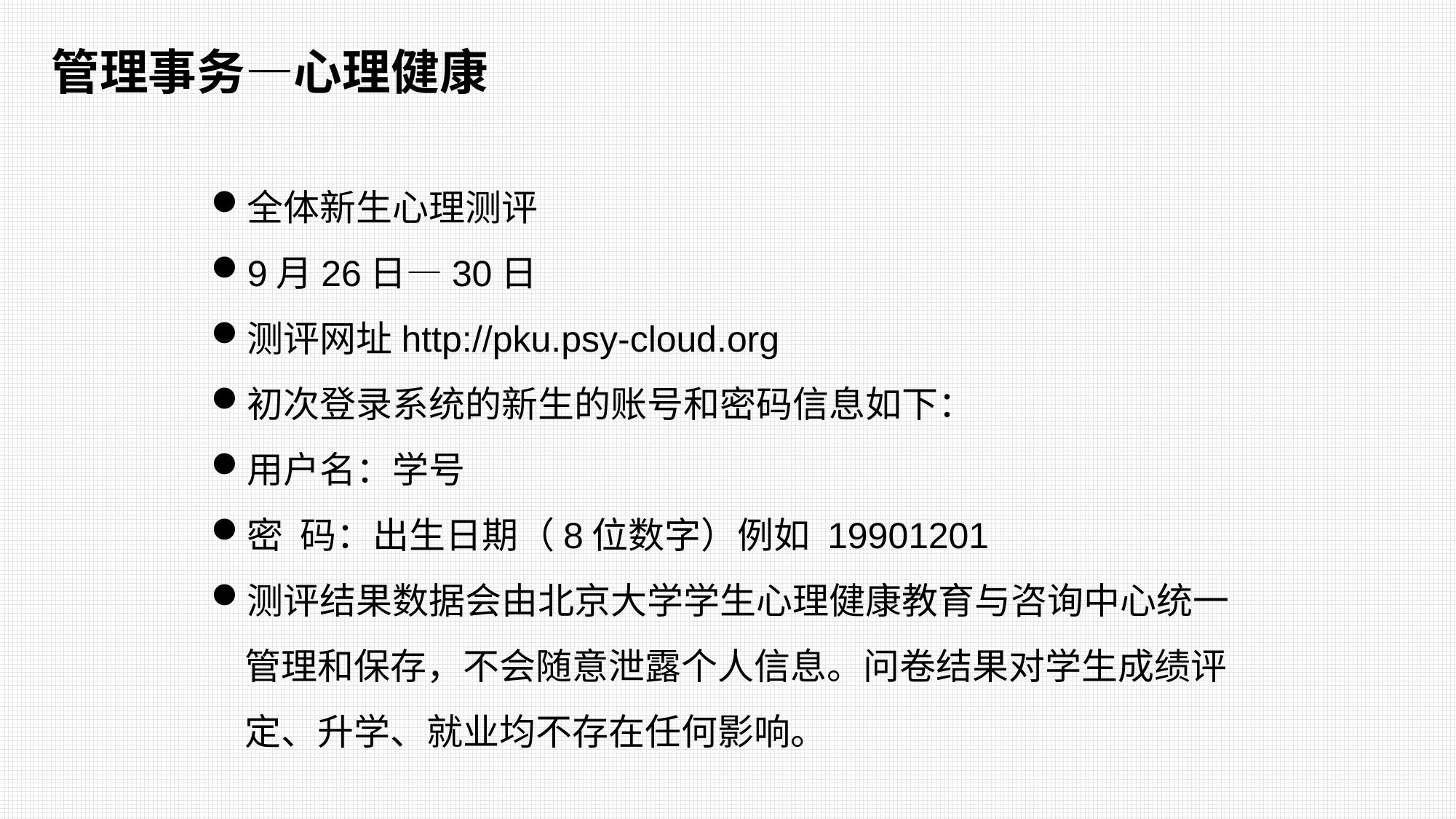

管理事务—心理健康
全体新生心理测评
9月26日—30日
测评网址http://pku.psy-cloud.org
初次登录系统的新生的账号和密码信息如下：
用户名：学号
密  码：出生日期（8位数字）例如 19901201
测评结果数据会由北京大学学生心理健康教育与咨询中心统一管理和保存，不会随意泄露个人信息。问卷结果对学生成绩评定、升学、就业均不存在任何影响。